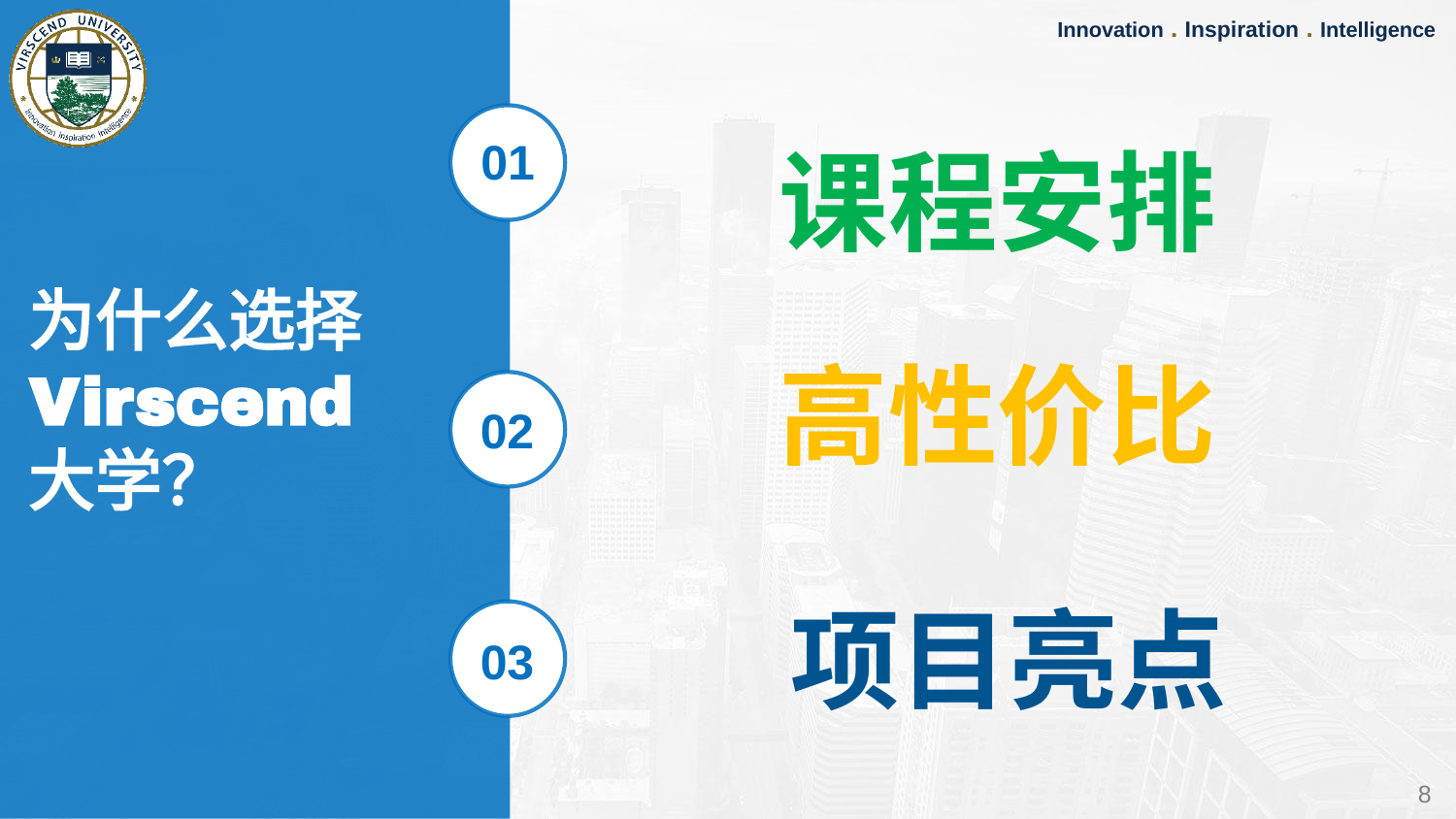

01
课程安排

为什么选择Virscend大学？
高性价比

02
项目亮点

03
8